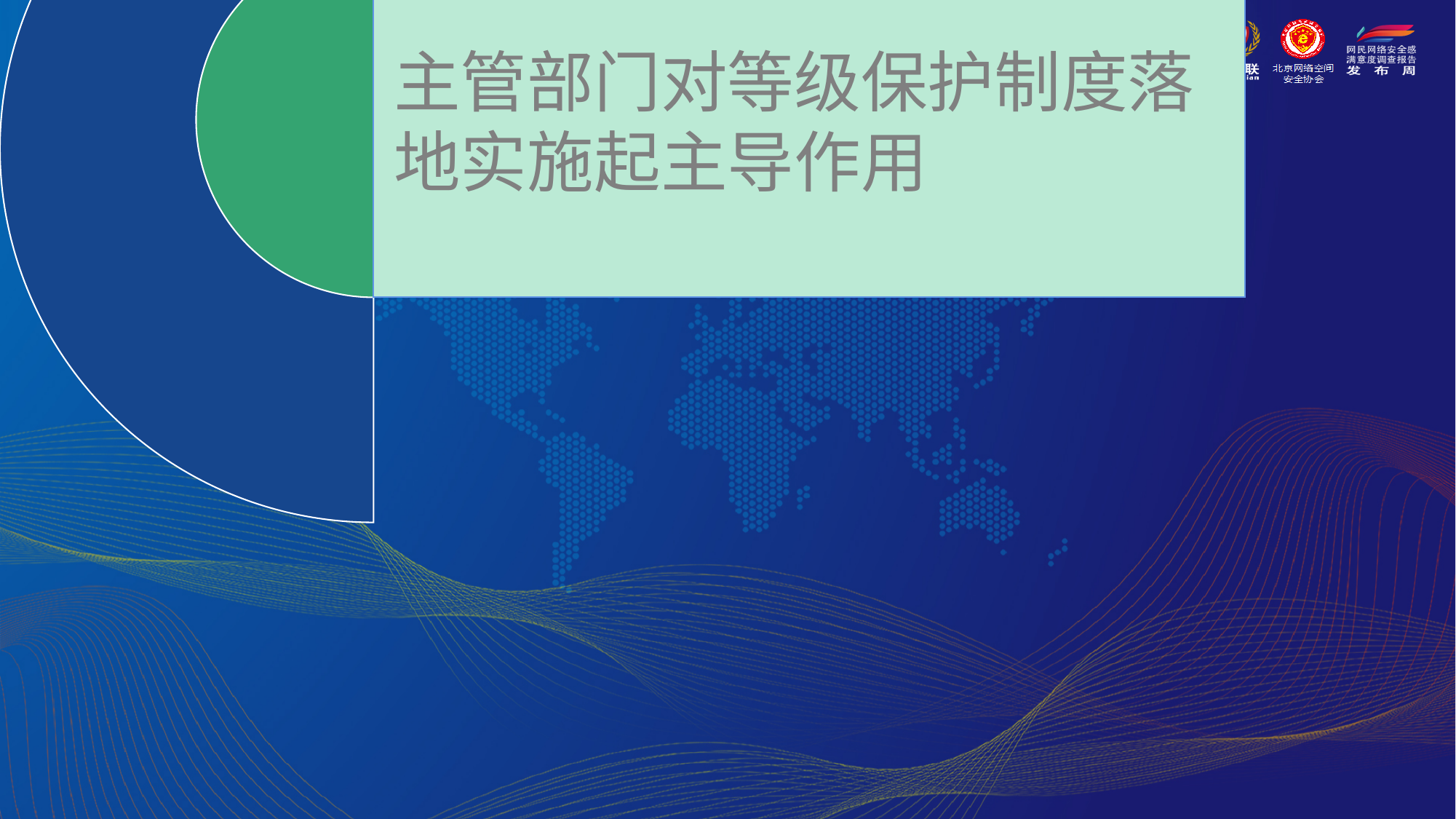

调查结论

网络安全等级保护制度推进信息化发展
主管部门对等级保护制度落地实施起主导作用